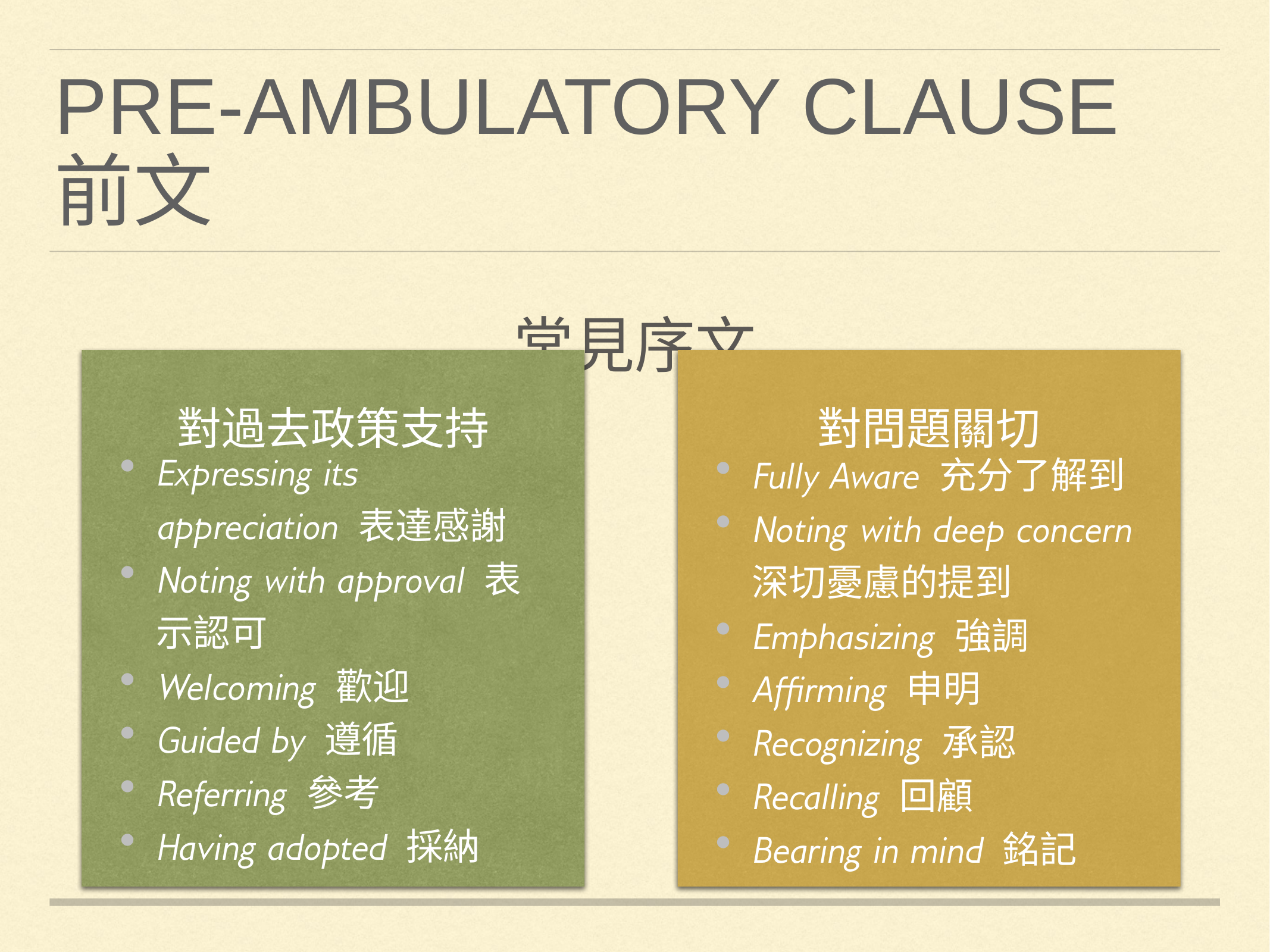

# Pre-ambulatory clause  前文
常見序文

對過去政策支持
Expressing its appreciation 表達感謝
Noting with approval 表示認可
Welcoming 歡迎
Guided by 遵循
Referring 參考
Having adopted 採納

對問題關切
Fully Aware 充分了解到
Noting with deep concern 深切憂慮的提到
Emphasizing 強調
Affirming 申明
Recognizing 承認
Recalling 回顧
Bearing in mind 銘記